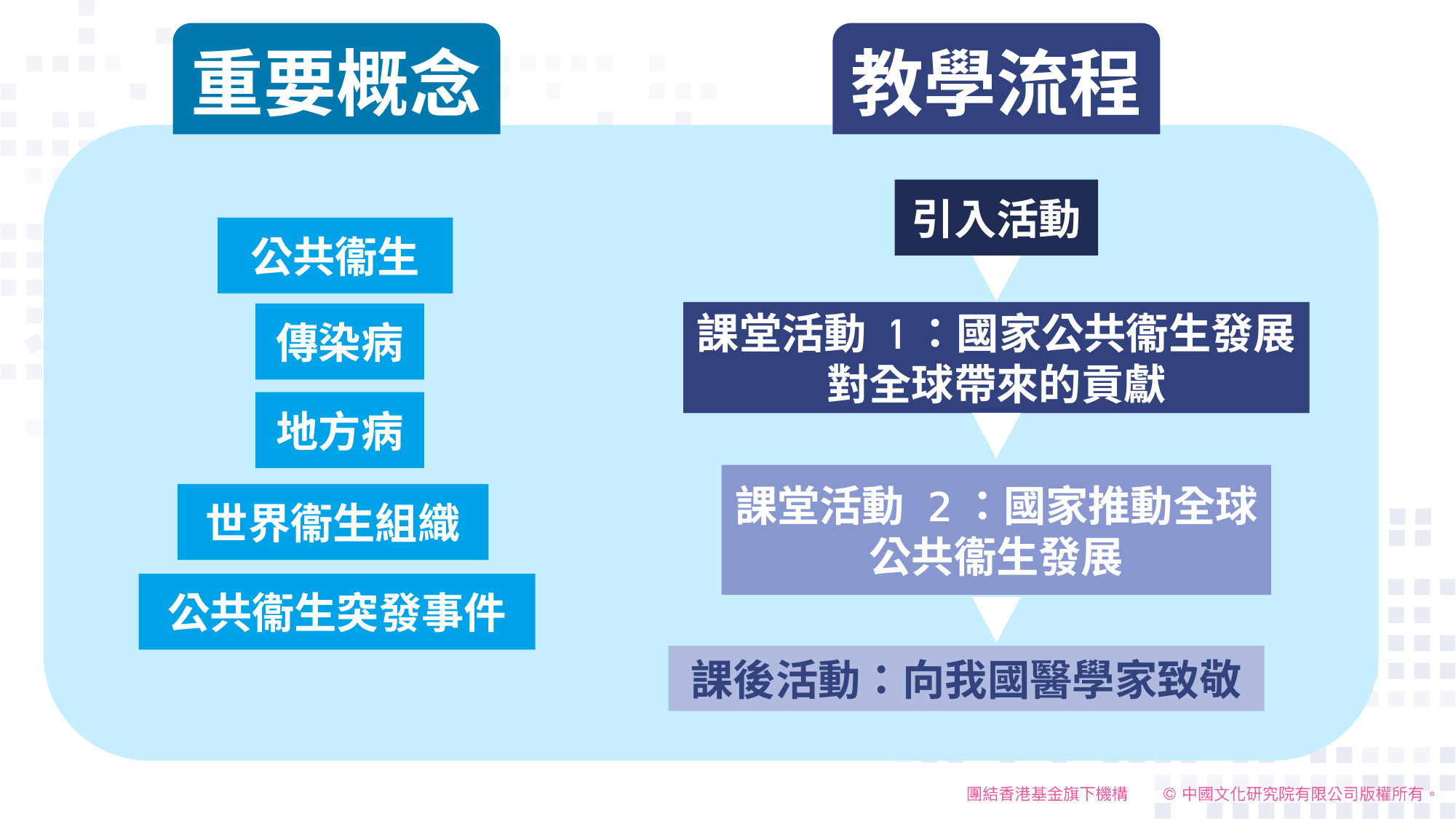

重要概念
教學流程

引入活動
公共衞生

課堂活動 1：國家公共衞生發展對全球帶來的貢獻
傳染病
地方病

課堂活動 2：國家推動全球公共衞生發展
世界衞生組織
公共衞生突發事件

課後活動：向我國醫學家致敬